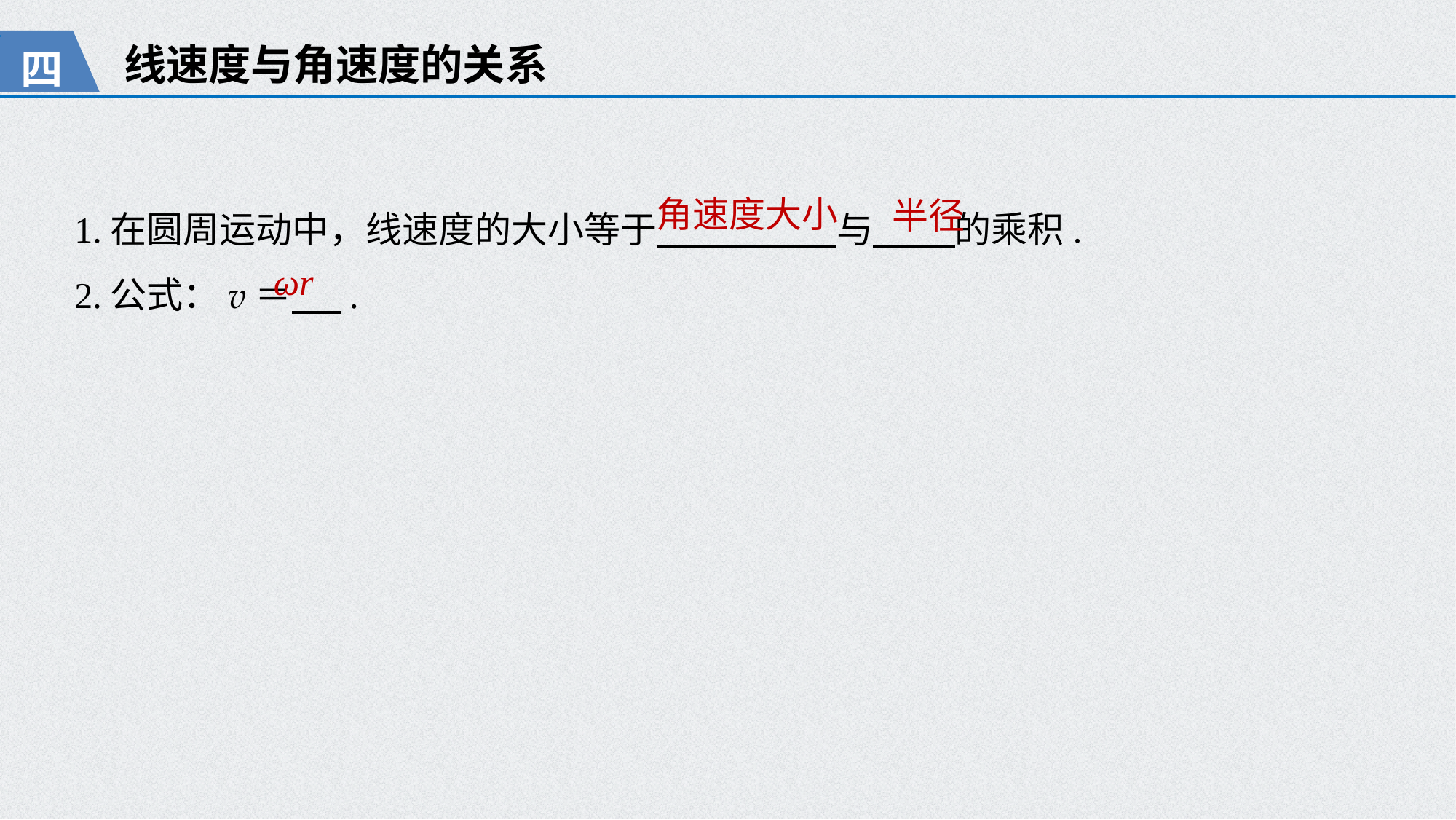

线速度与角速度的关系

四
1.在圆周运动中，线速度的大小等于                      与          的乘积.
2.公式：v＝      .
角速度大小
半径
ωr